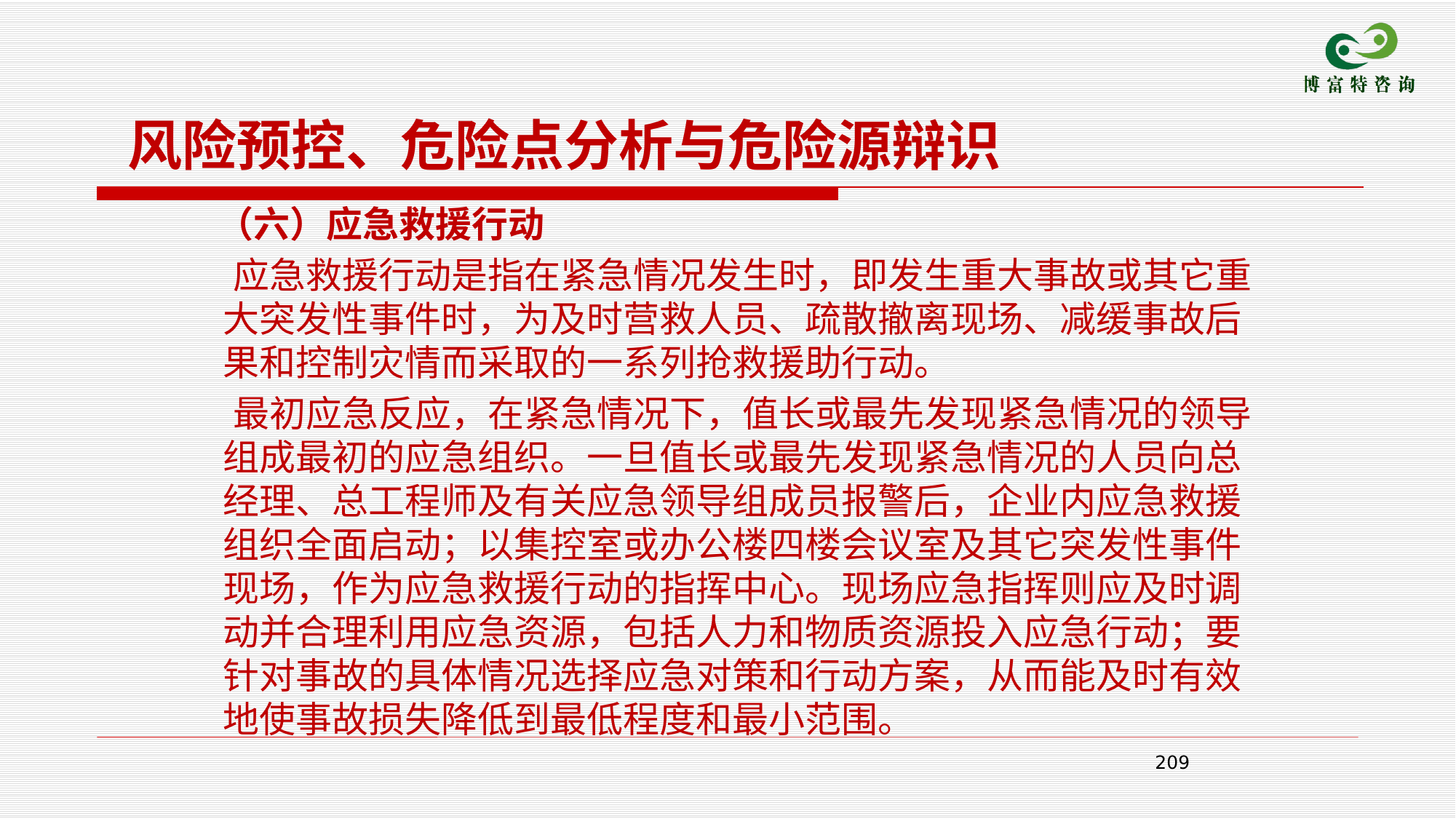

风险预控、危险点分析与危险源辩识
     （六）应急救援行动
       应急救援行动是指在紧急情况发生时，即发生重大事故或其它重大突发性事件时，为及时营救人员、疏散撤离现场、减缓事故后果和控制灾情而采取的一系列抢救援助行动。
       最初应急反应，在紧急情况下，值长或最先发现紧急情况的领导组成最初的应急组织。一旦值长或最先发现紧急情况的人员向总经理、总工程师及有关应急领导组成员报警后，企业内应急救援组织全面启动；以集控室或办公楼四楼会议室及其它突发性事件现场，作为应急救援行动的指挥中心。现场应急指挥则应及时调动并合理利用应急资源，包括人力和物质资源投入应急行动；要针对事故的具体情况选择应急对策和行动方案，从而能及时有效地使事故损失降低到最低程度和最小范围。

209